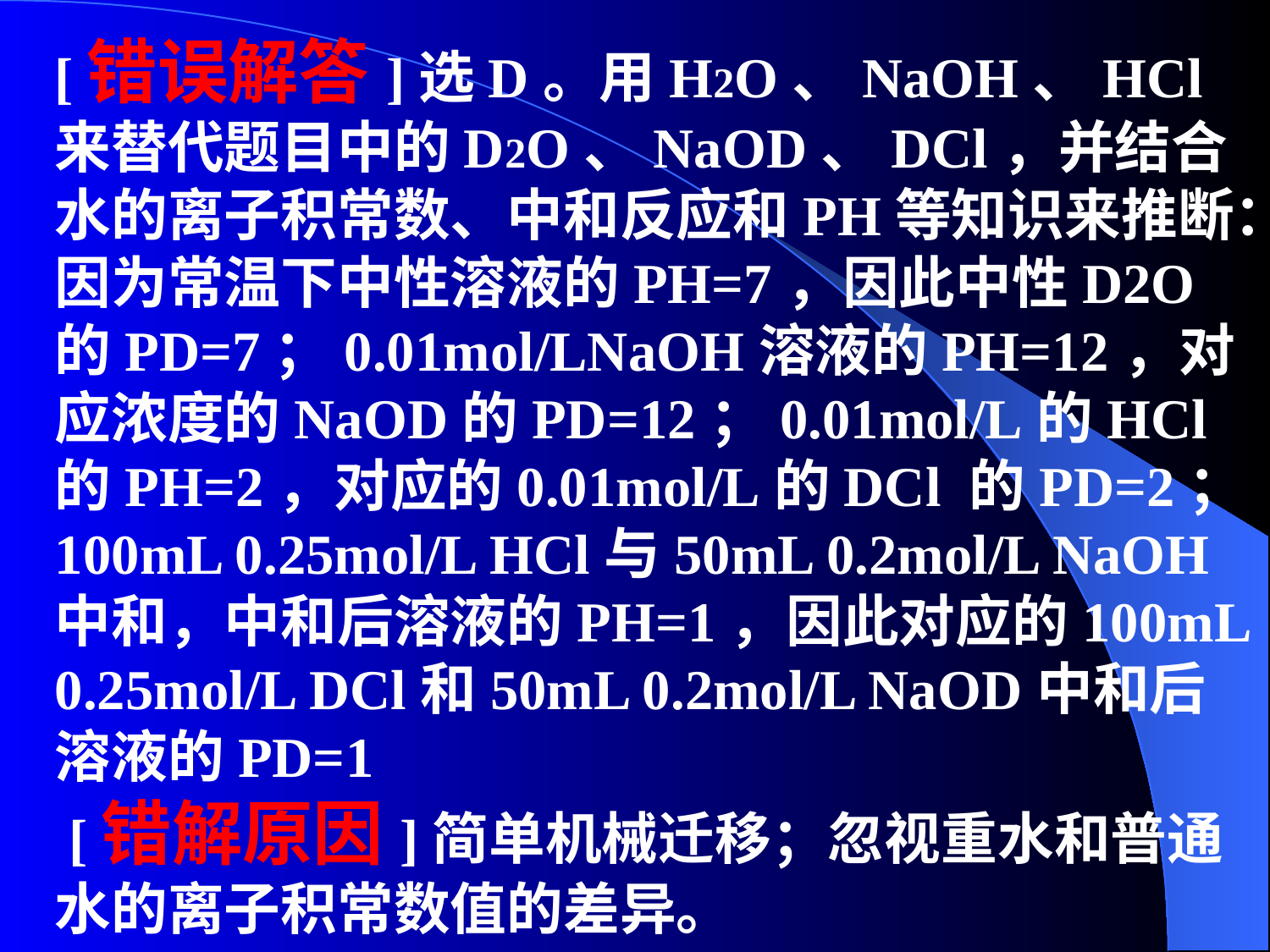

[错误解答]选D。用H2O、NaOH、HCl来替代题目中的D2O、NaOD、DCl，并结合水的离子积常数、中和反应和PH等知识来推断：因为常温下中性溶液的PH=7，因此中性D2O的PD=7；0.01mol/LNaOH溶液的PH=12，对应浓度的NaOD的PD=12；0.01mol/L的HCl的PH=2，对应的0.01mol/L的DCl 的PD=2；100mL 0.25mol/L HCl与50mL 0.2mol/L NaOH中和，中和后溶液的PH=1，因此对应的100mL 0.25mol/L DCl和50mL 0.2mol/L NaOD中和后溶液的PD=1
 [错解原因]简单机械迁移；忽视重水和普通水的离子积常数值的差异。

63